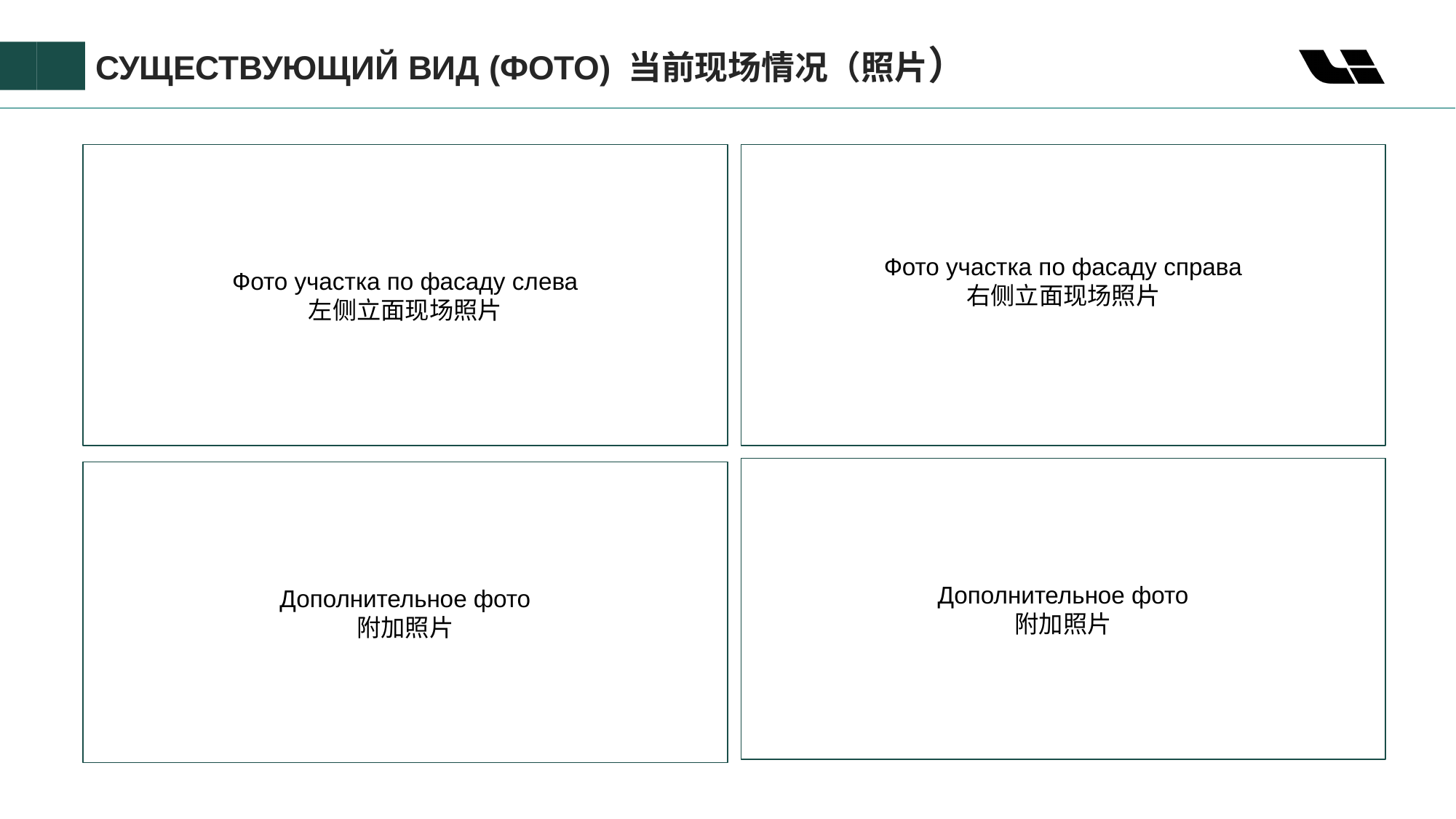

СУЩЕСТВУЮЩИЙ ВИД (ФОТО) 当前现场情况（照片）
Фото участка по фасаду слева
左侧立面现场照片
Фото участка по фасаду справа
右侧立面现场照片

Дополнительное фото
附加照片
Дополнительное фото
附加照片